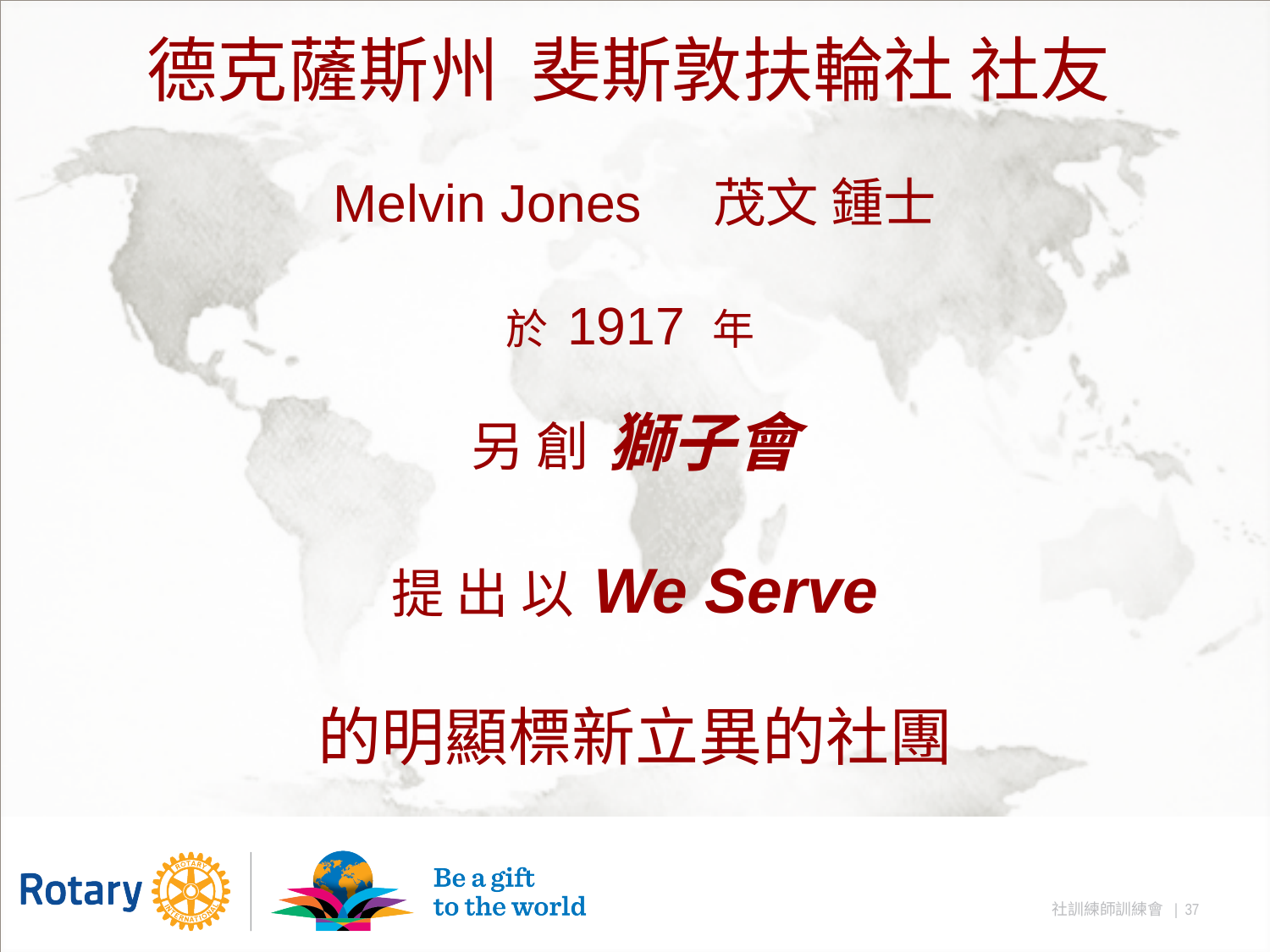

德克薩斯州  斐斯敦扶輪社 社友

Melvin Jones    茂文 鍾士

於 1917 年

另 創  獅子會

提 出 以 We Serve

的明顯標新立異的社團